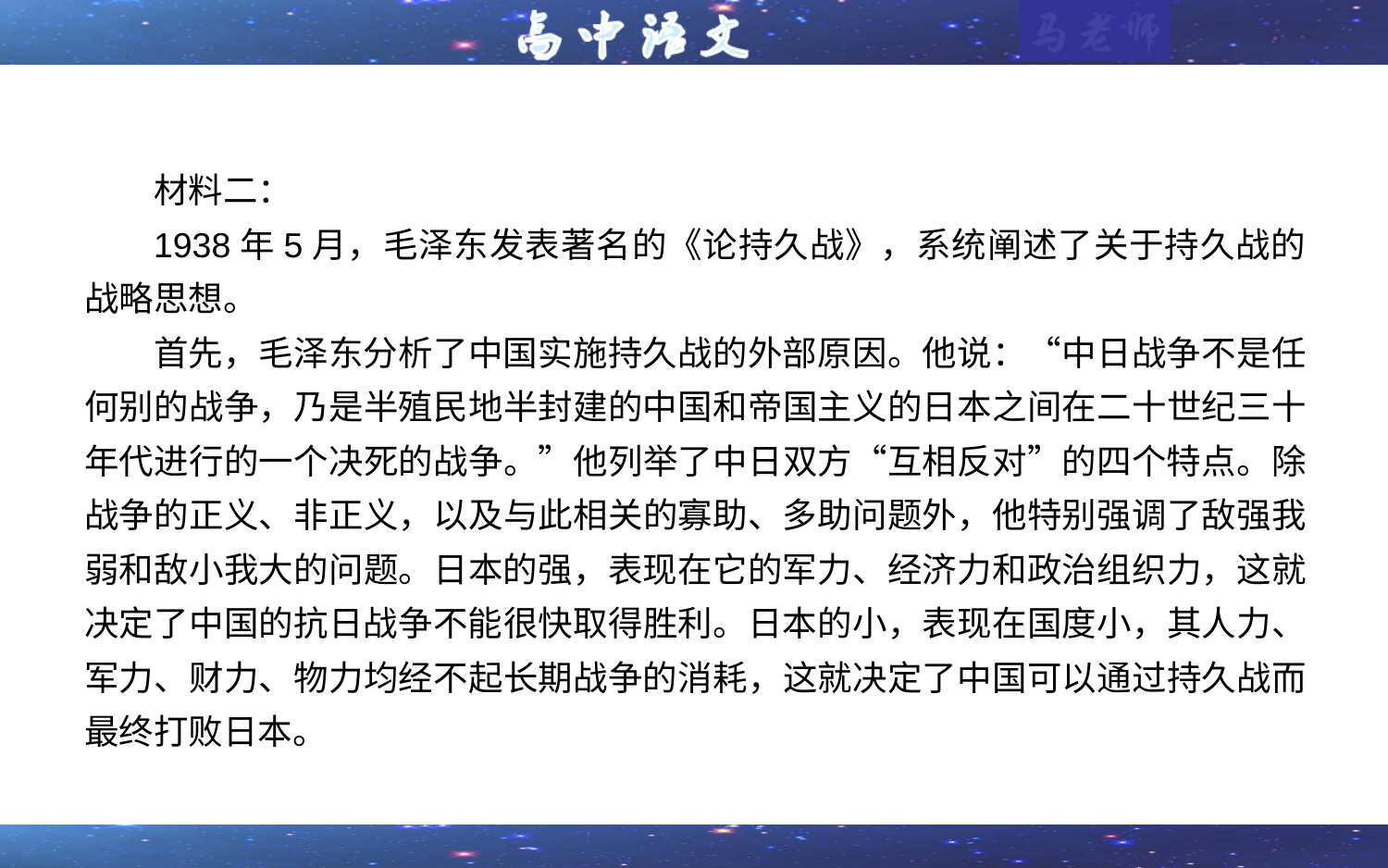

材料二：
1938年5月，毛泽东发表著名的《论持久战》，系统阐述了关于持久战的战略思想。
首先，毛泽东分析了中国实施持久战的外部原因。他说：“中日战争不是任何别的战争，乃是半殖民地半封建的中国和帝国主义的日本之间在二十世纪三十年代进行的一个决死的战争。”他列举了中日双方“互相反对”的四个特点。除战争的正义、非正义，以及与此相关的寡助、多助问题外，他特别强调了敌强我弱和敌小我大的问题。日本的强，表现在它的军力、经济力和政治组织力，这就决定了中国的抗日战争不能很快取得胜利。日本的小，表现在国度小，其人力、军力、财力、物力均经不起长期战争的消耗，这就决定了中国可以通过持久战而最终打败日本。